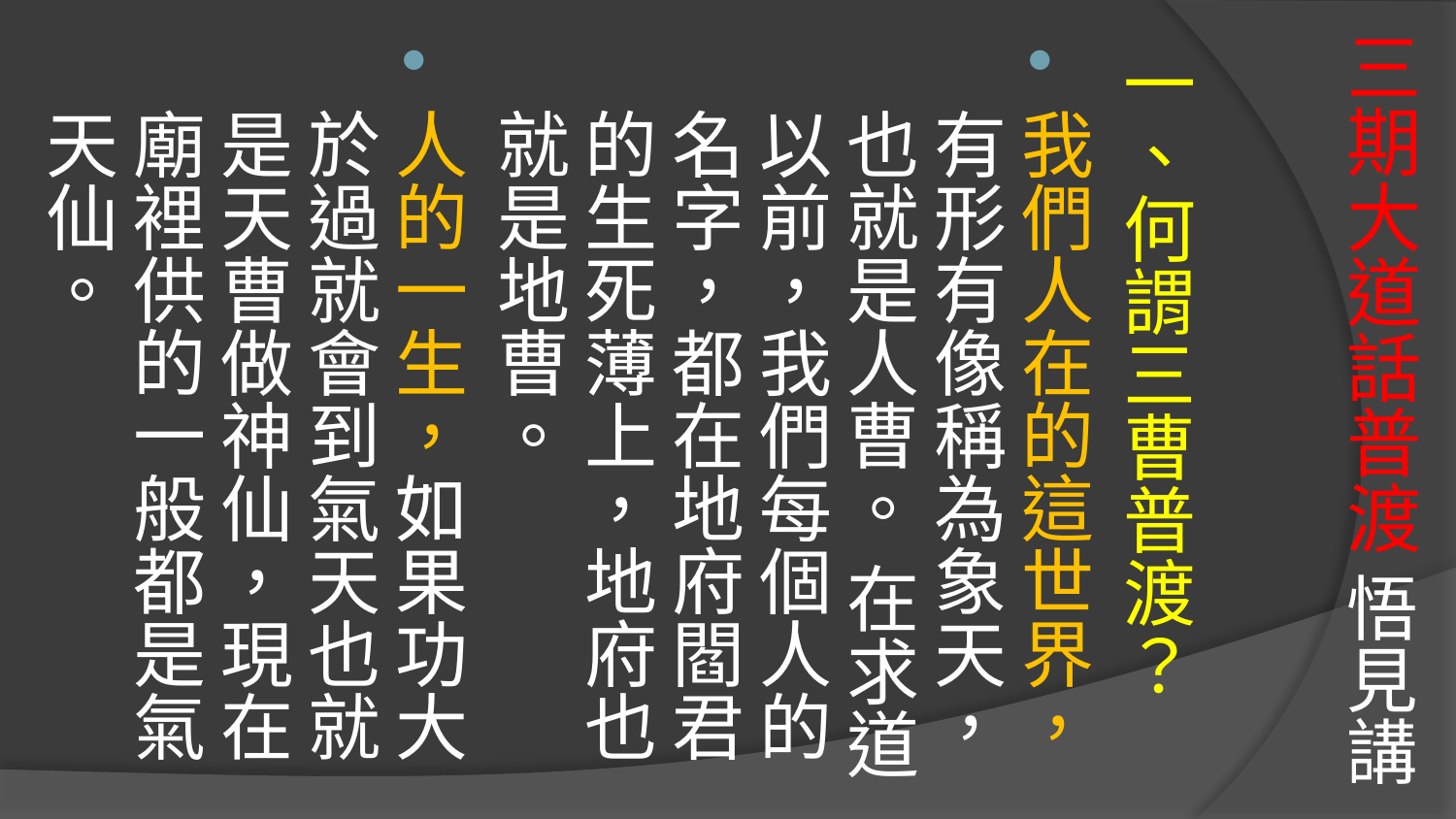

# 三期大道話普渡 悟見講
一、何謂三曹普渡？
我們人在的這世界，有形有像稱為象天，也就是人曹。 在求道以前，我們每個人的名字，都在地府閻君的生死薄上，地府也就是地曹。
人的一生，如果功大於過就會到氣天也就是天曹做神仙，現在廟裡供的一般都是氣天仙。